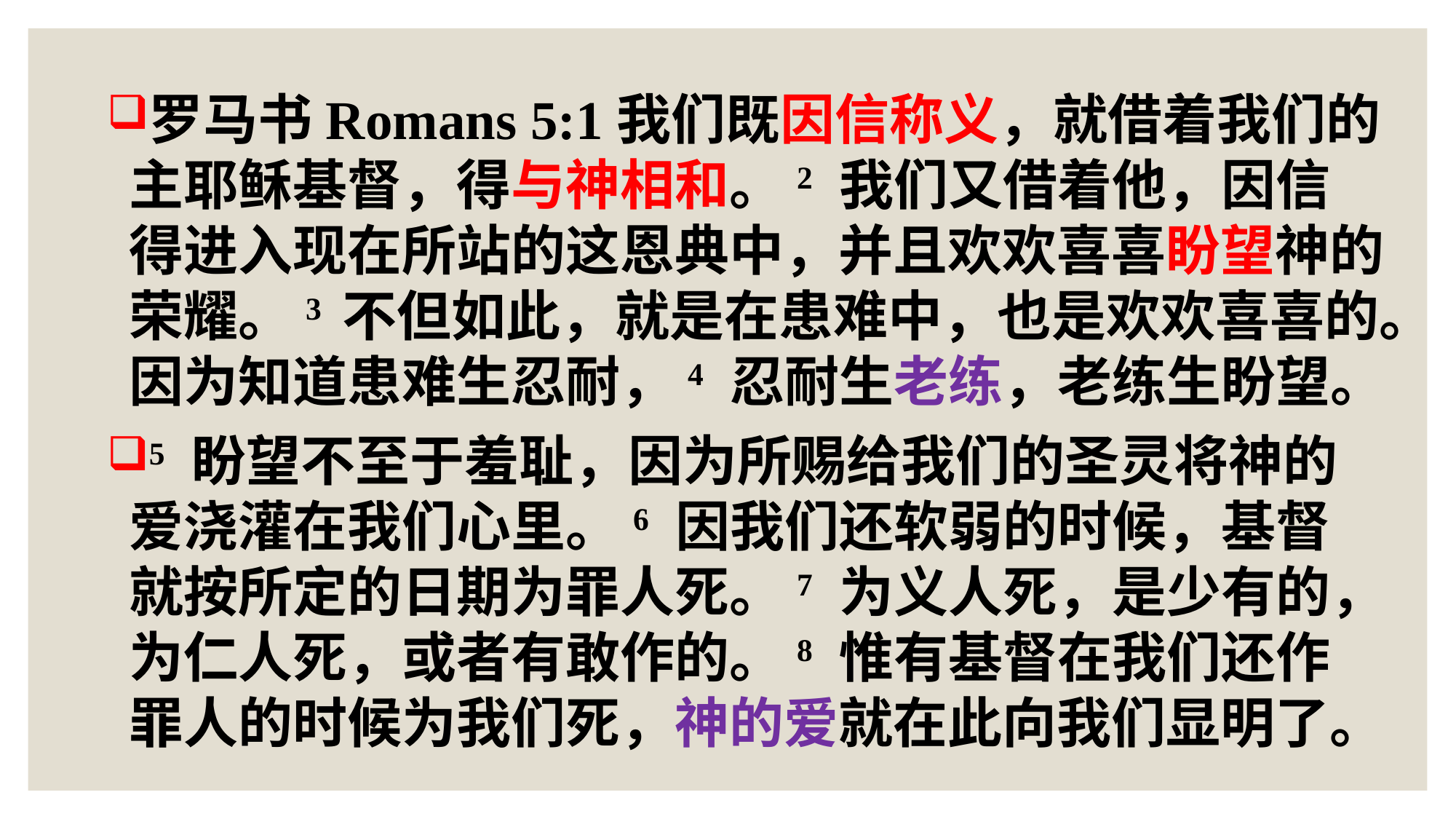

罗马书Romans 5:1我们既因信称义，就借着我们的主耶稣基督，得与神相和。2 我们又借着他，因信得进入现在所站的这恩典中，并且欢欢喜喜盼望神的荣耀。3 不但如此，就是在患难中，也是欢欢喜喜的。因为知道患难生忍耐，4 忍耐生老练，老练生盼望。
5 盼望不至于羞耻，因为所赐给我们的圣灵将神的爱浇灌在我们心里。6 因我们还软弱的时候，基督就按所定的日期为罪人死。7 为义人死，是少有的，为仁人死，或者有敢作的。8 惟有基督在我们还作罪人的时候为我们死，神的爱就在此向我们显明了。